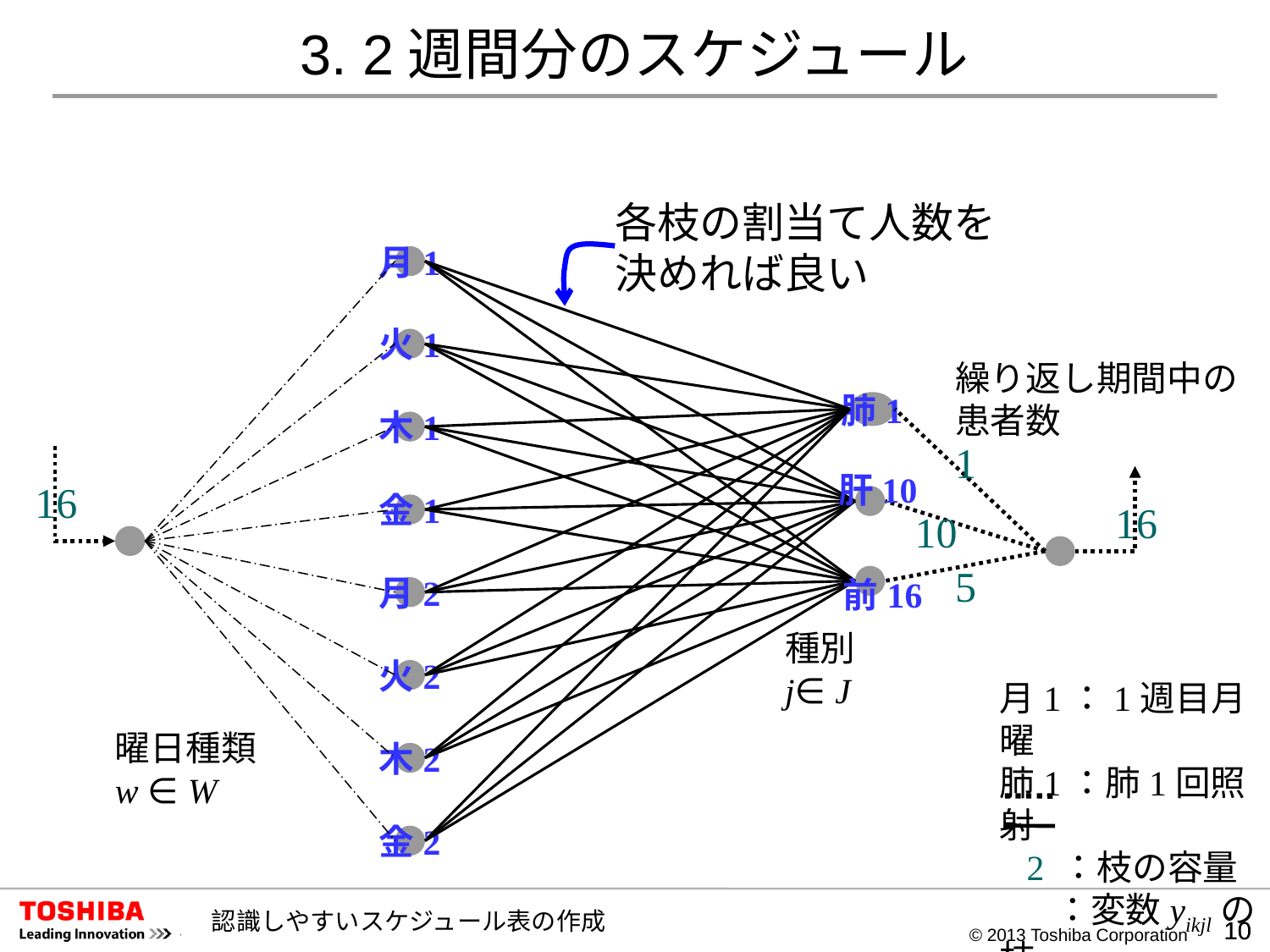

# 3. 2週間分のスケジュール
各枝の割当て人数を
決めれば良い

月1
火1
繰り返し期間中の
患者数
肺1
木1
1
肝10
16

金1
16
10

5
前16

月2
種別
j∈ J
火2
月1：1週目月曜
肺1：肺1回照射
   2 ：枝の容量
      ：変数yikjlの枝
曜日種類
w ∈ W
木2

金2

認識しやすいスケジュール表の作成